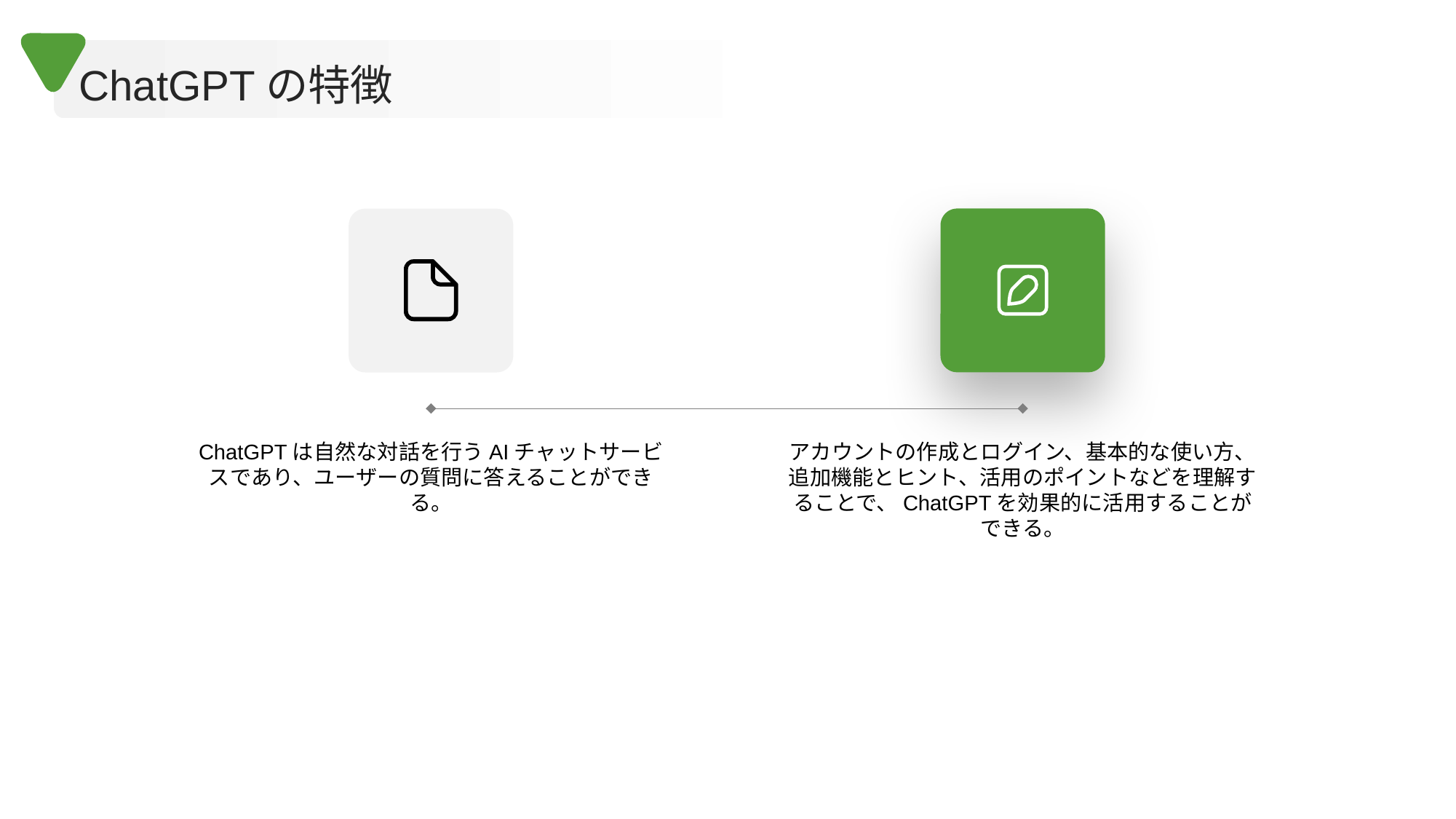

ChatGPTの特徴

ChatGPTは自然な対話を行うAIチャットサービスであり、ユーザーの質問に答えることができる。
アカウントの作成とログイン、基本的な使い方、追加機能とヒント、活用のポイントなどを理解することで、ChatGPTを効果的に活用することができる。